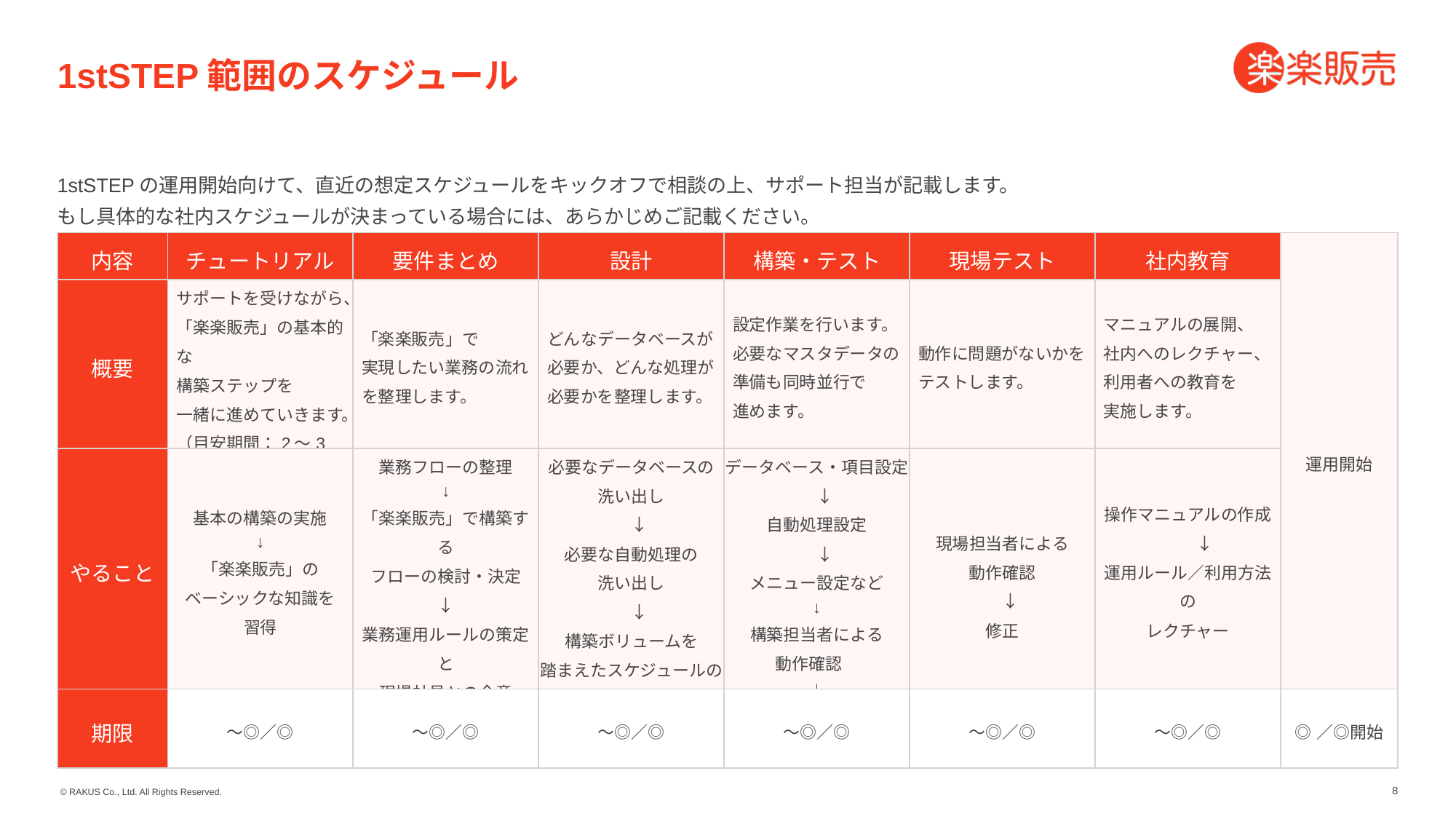

# 1stSTEP範囲のスケジュール
1stSTEPの運用開始向けて、直近の想定スケジュールをキックオフで相談の上、サポート担当が記載します。
もし具体的な社内スケジュールが決まっている場合には、あらかじめご記載ください。
| 内容 | チュートリアル | 要件まとめ | 設計 | 構築・テスト | 現場テスト | 社内教育 | 運用開始 |
| --- | --- | --- | --- | --- | --- | --- | --- |
| 概要 | サポートを受けながら、「楽楽販売」の基本的な 構築ステップを 一緒に進めていきます。 （目安期間：2〜3週間） | 「楽楽販売」で 実現したい業務の流れを整理します。 | どんなデータベースが必要か、どんな処理が必要かを整理します。 | 設定作業を行います。 必要なマスタデータの 準備も同時並行で 進めます。 | 動作に問題がないかを テストします。 | マニュアルの展開、 社内へのレクチャー、 利用者への教育を 実施します。 |  |
| やること | 基本の構築の実施 ↓ 「楽楽販売」の ベーシックな知識を 習得 | 業務フローの整理 ↓ 「楽楽販売」で構築する フローの検討・決定 ↓ 業務運用ルールの策定と 現場社員との合意 | 必要なデータベースの 洗い出し 　↓ 必要な自動処理の 洗い出し 　↓ 構築ボリュームを 踏まえたスケジュールの再策定 | データベース・項目設定 　↓ 自動処理設定 　↓ メニュー設定など ↓ 構築担当者による 動作確認　 ↓ 修正 | 現場担当者による 動作確認 　↓ 修正 | 操作マニュアルの作成 　　↓ 運用ルール／利用方法の レクチャー |  |
| 期限 | ～◎／◎ | ～◎／◎ | ～◎／◎ | ～◎／◎ | ～◎／◎ | ～◎／◎ | ◎／◎開始 |
8